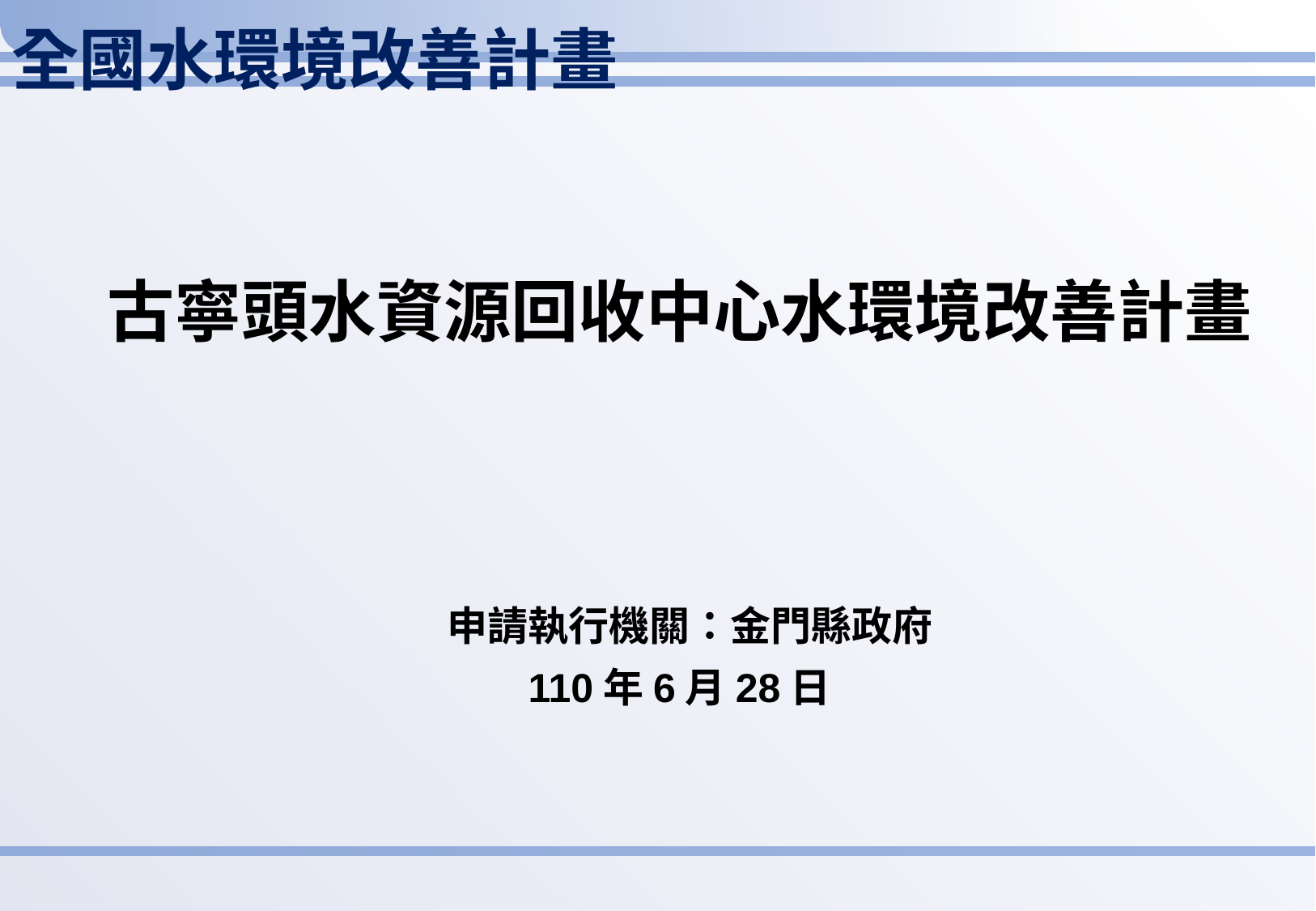

全國水環境改善計畫
古寧頭水資源回收中心水環境改善計畫
申請執行機關：金門縣政府
110年6月28日